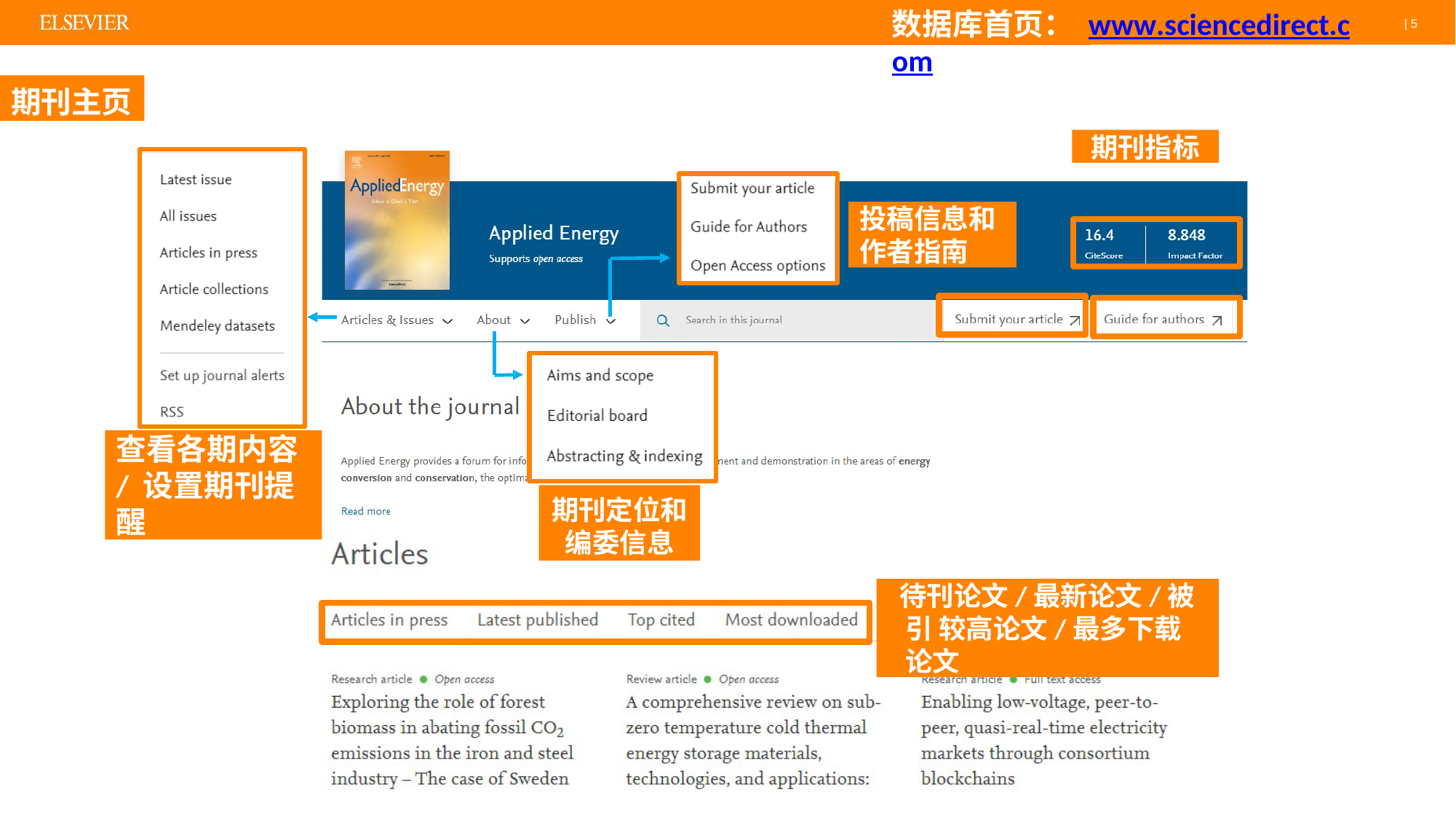

# 数据库首页： www.sciencedirect.com
| 5

期刊主页
期刊指标

投稿信息和 作者指南

查看各期内容/ 设置期刊提醒

期刊定位和
编委信息

待刊论文/最新论文/被引 较高论文/最多下载论文